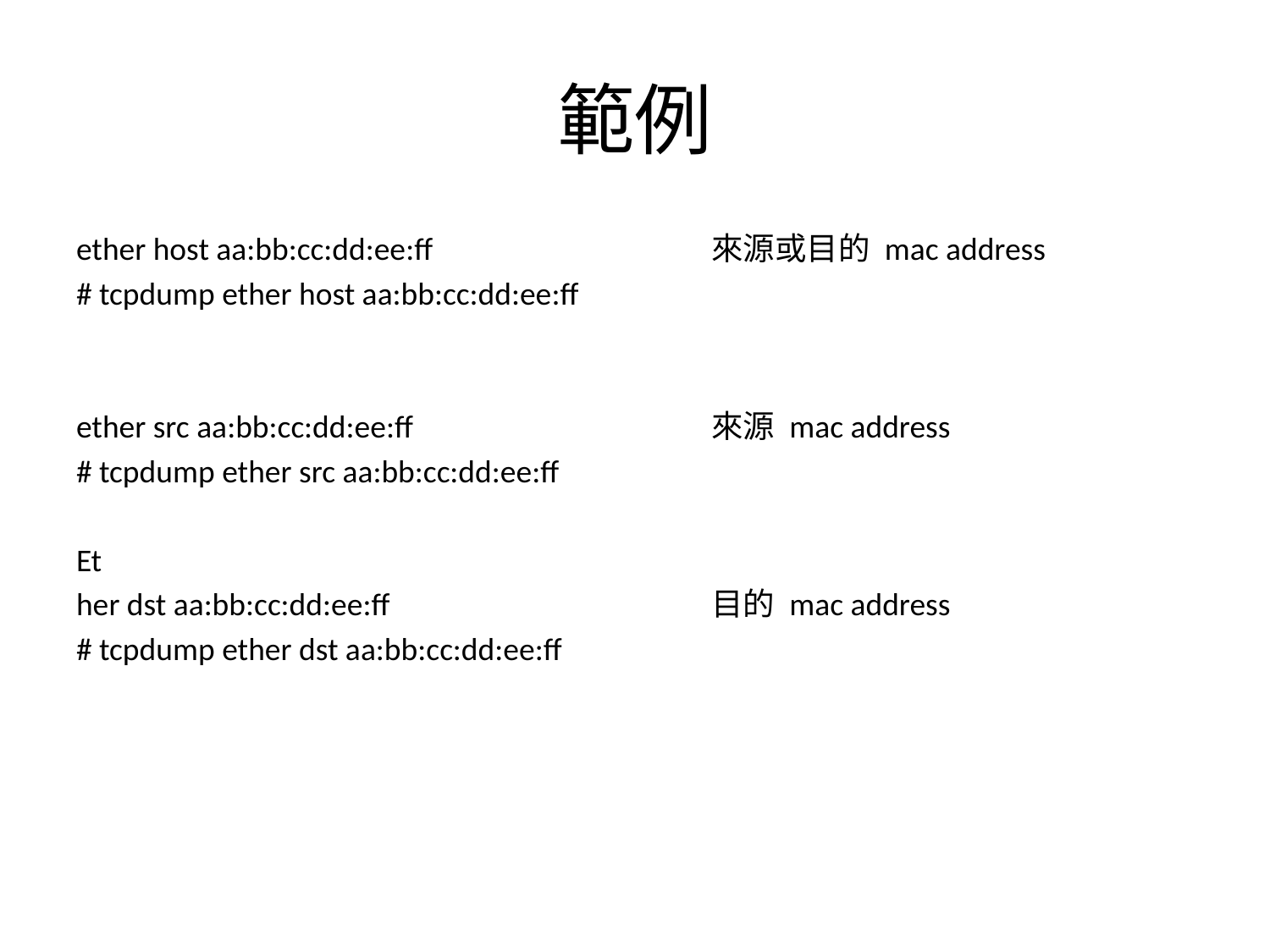

# 範例
ether host aa:bb:cc:dd:ee:ff			來源或目的 mac address
# tcpdump ether host aa:bb:cc:dd:ee:ff

ether src aa:bb:cc:dd:ee:ff			來源 mac address
# tcpdump ether src aa:bb:cc:dd:ee:ff

Et
her dst aa:bb:cc:dd:ee:ff			目的 mac address
# tcpdump ether dst aa:bb:cc:dd:ee:ff